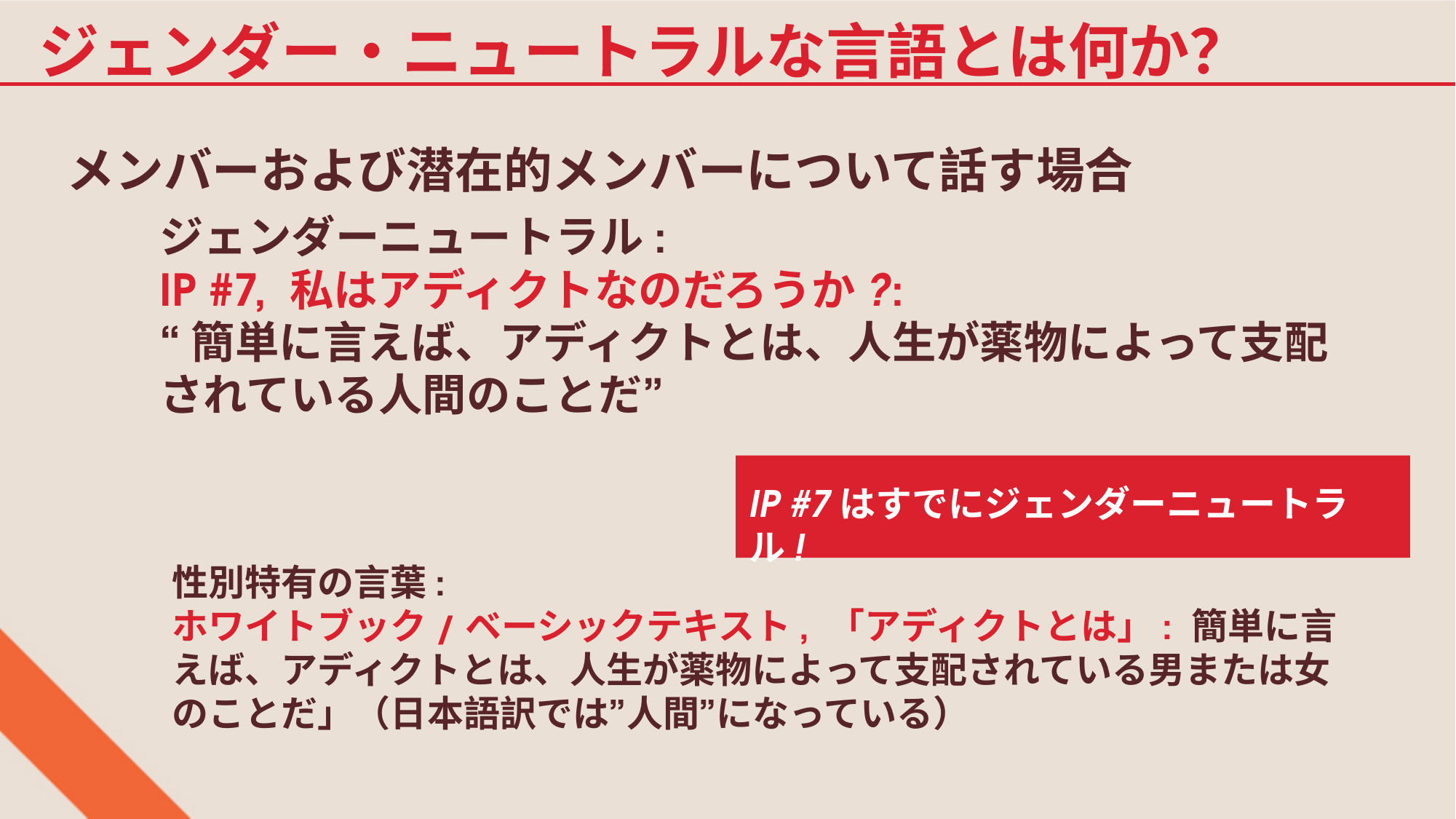

ジェンダー・ニュートラルな言語とは何か？

メンバーおよび潜在的メンバーについて話す場合
ジェンダーニュートラル:
IP #7, 私はアディクトなのだろうか?:
“簡単に言えば、アディクトとは、人生が薬物によって支配されている人間のことだ”

IP #7はすでにジェンダーニュートラル!
性別特有の言葉:
ホワイトブック/ベーシックテキスト, 「アディクトとは」: 簡単に言えば、アディクトとは、人生が薬物によって支配されている男または女のことだ」（日本語訳では”人間”になっている）